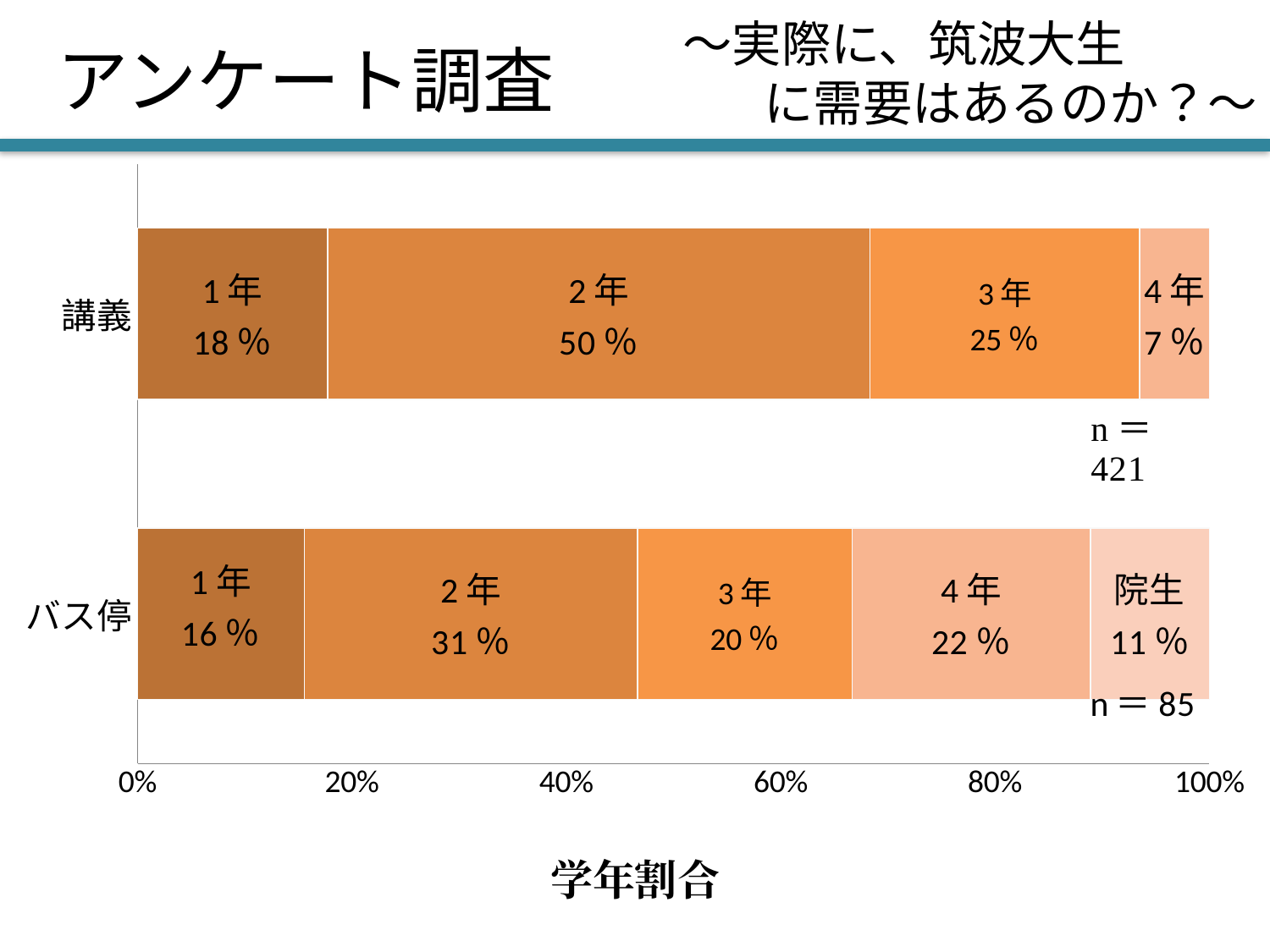

〜実際に、筑波大生
に需要はあるのか？〜
# アンケート調査

### Chart

| Category | 1年 | 2年 | 3年 | 4年 | 院生 |
|---|---|---|---|---|---|
| バス停 | 0.155555555555556 | 0.311111111111111 | 0.2 | 0.222222222222222 | 0.111111111111111 |
| 講義 | 0.177514792899408 | 0.505917159763314 | 0.251479289940828 | 0.0650887573964497 | 0.0 |
学年割合